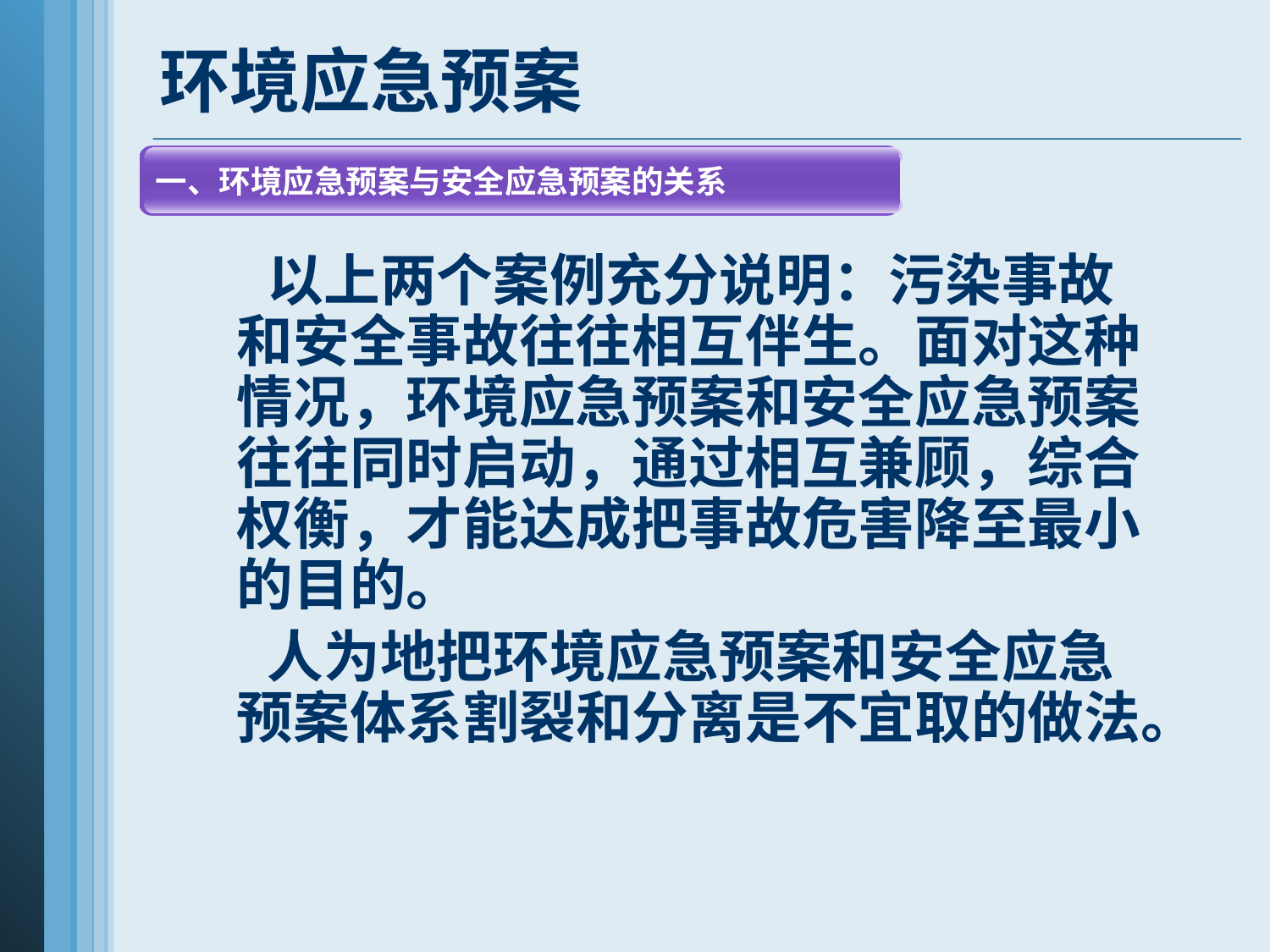

# 环境应急预案
一、环境应急预案与安全应急预案的关系

     以上两个案例充分说明：污染事故和安全事故往往相互伴生。面对这种情况，环境应急预案和安全应急预案往往同时启动，通过相互兼顾，综合权衡，才能达成把事故危害降至最小的目的。
     人为地把环境应急预案和安全应急预案体系割裂和分离是不宜取的做法。